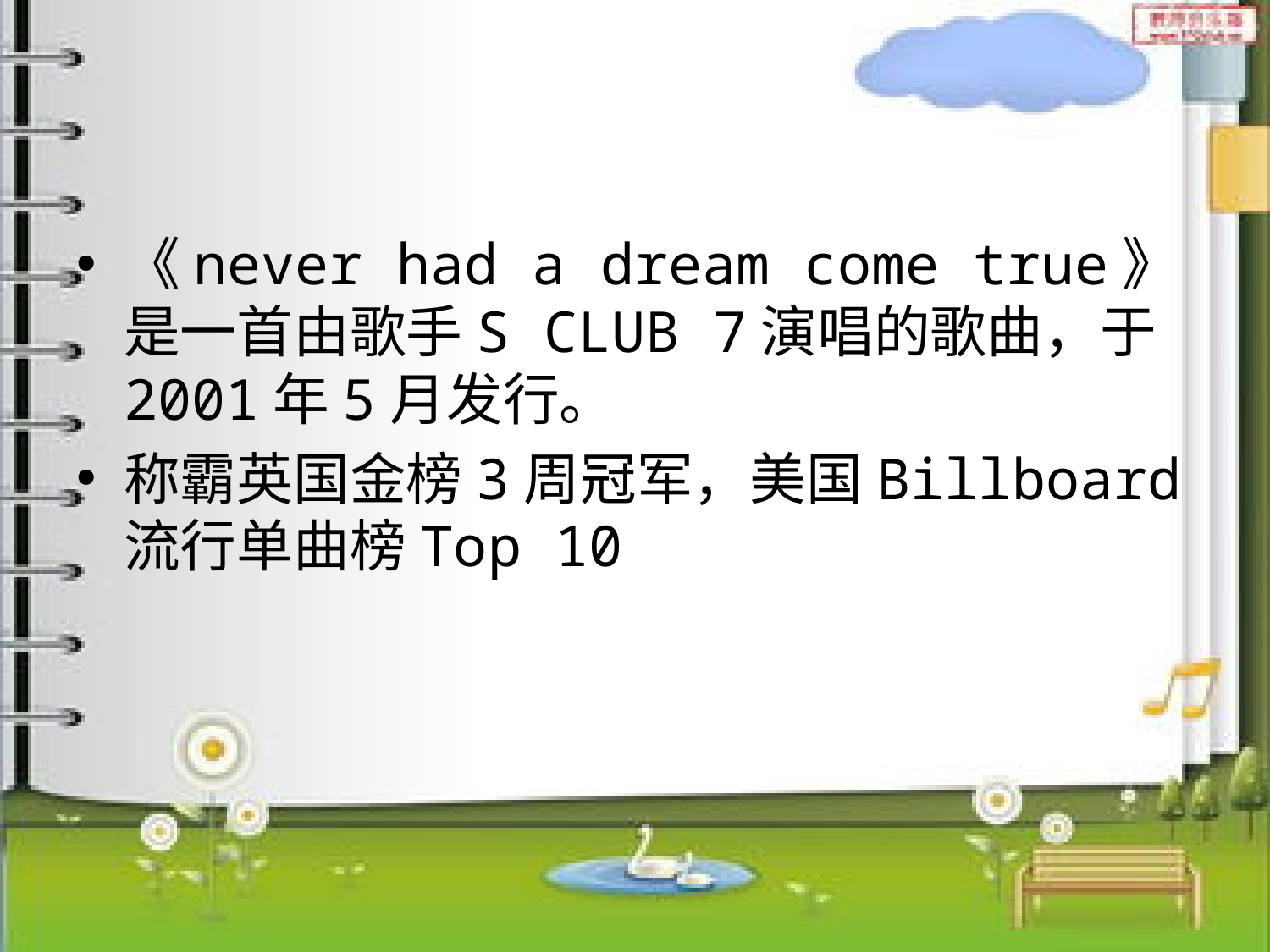

#
《never had a dream come true》是一首由歌手S CLUB 7演唱的歌曲，于2001年5月发行。
称霸英国金榜3周冠军，美国Billboard流行单曲榜Top 10